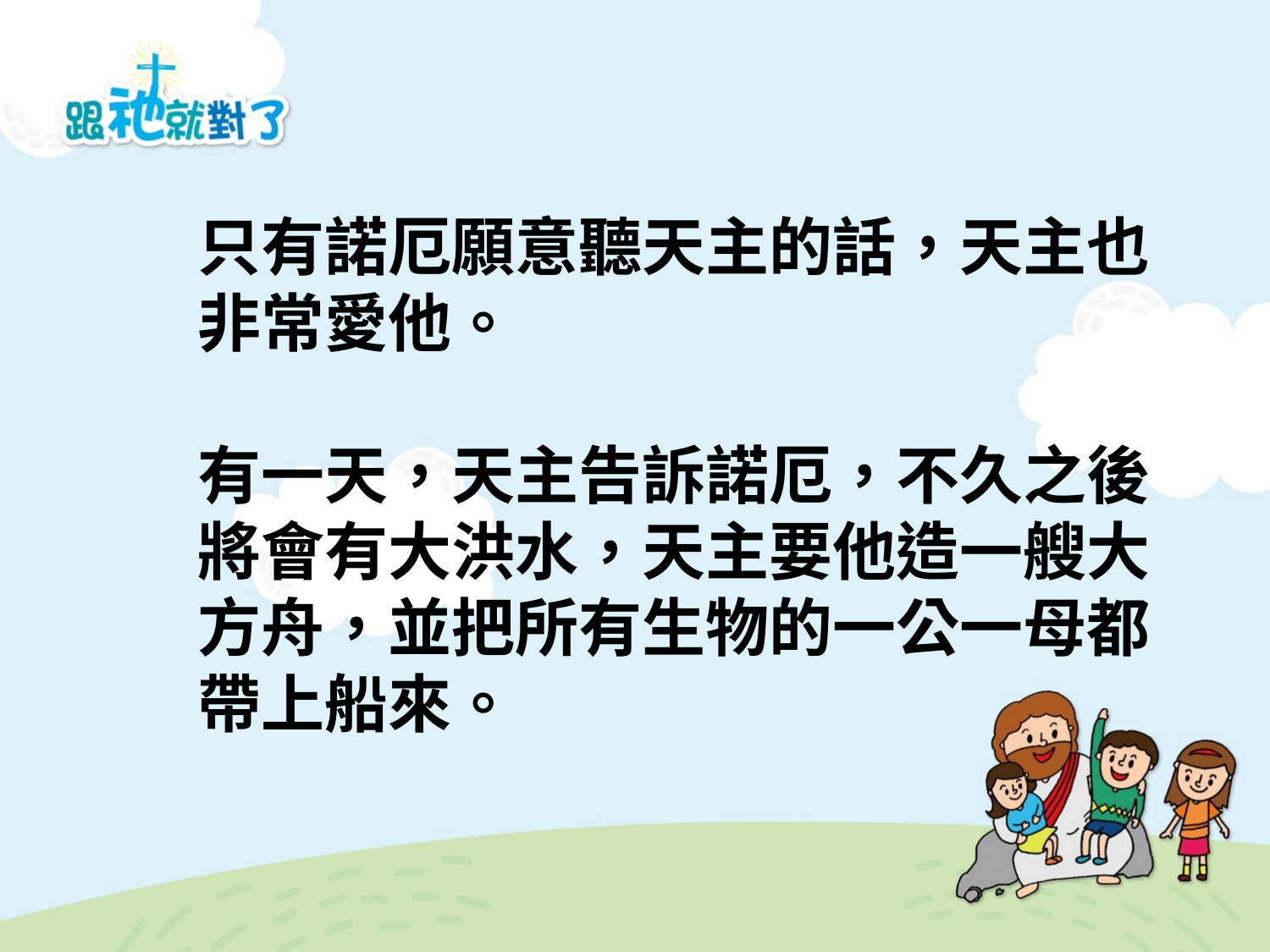

只有諾厄願意聽天主的話，天主也非常愛他。

有一天，天主告訴諾厄，不久之後將會有大洪水，天主要他造一艘大方舟，並把所有生物的一公一母都帶上船來。